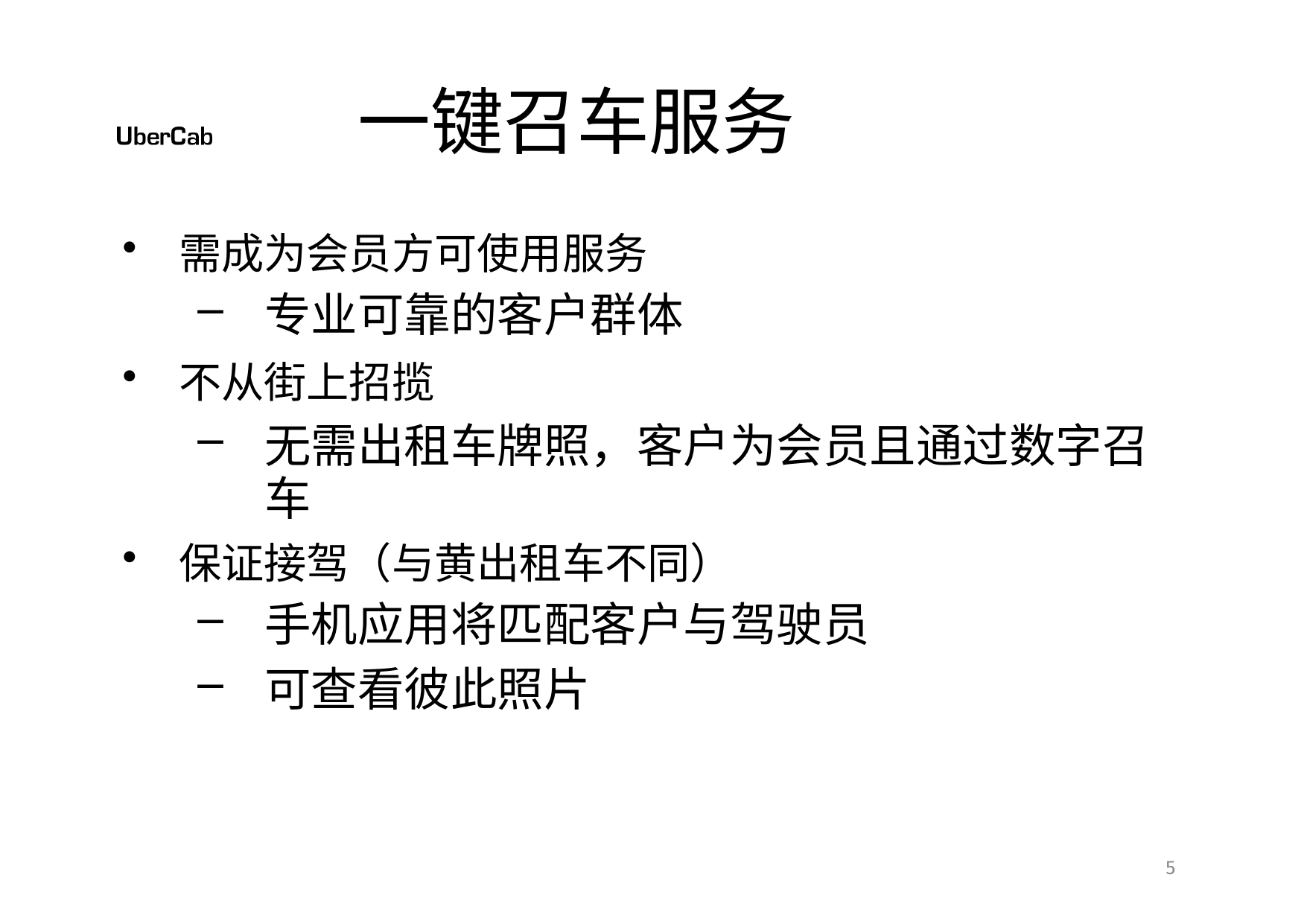

# 一键召车服务
需成为会员方可使用服务
专业可靠的客户群体
不从街上招揽
无需出租车牌照，客户为会员且通过数字召车
保证接驾（与黄出租车不同）
手机应用将匹配客户与驾驶员
可查看彼此照片
5